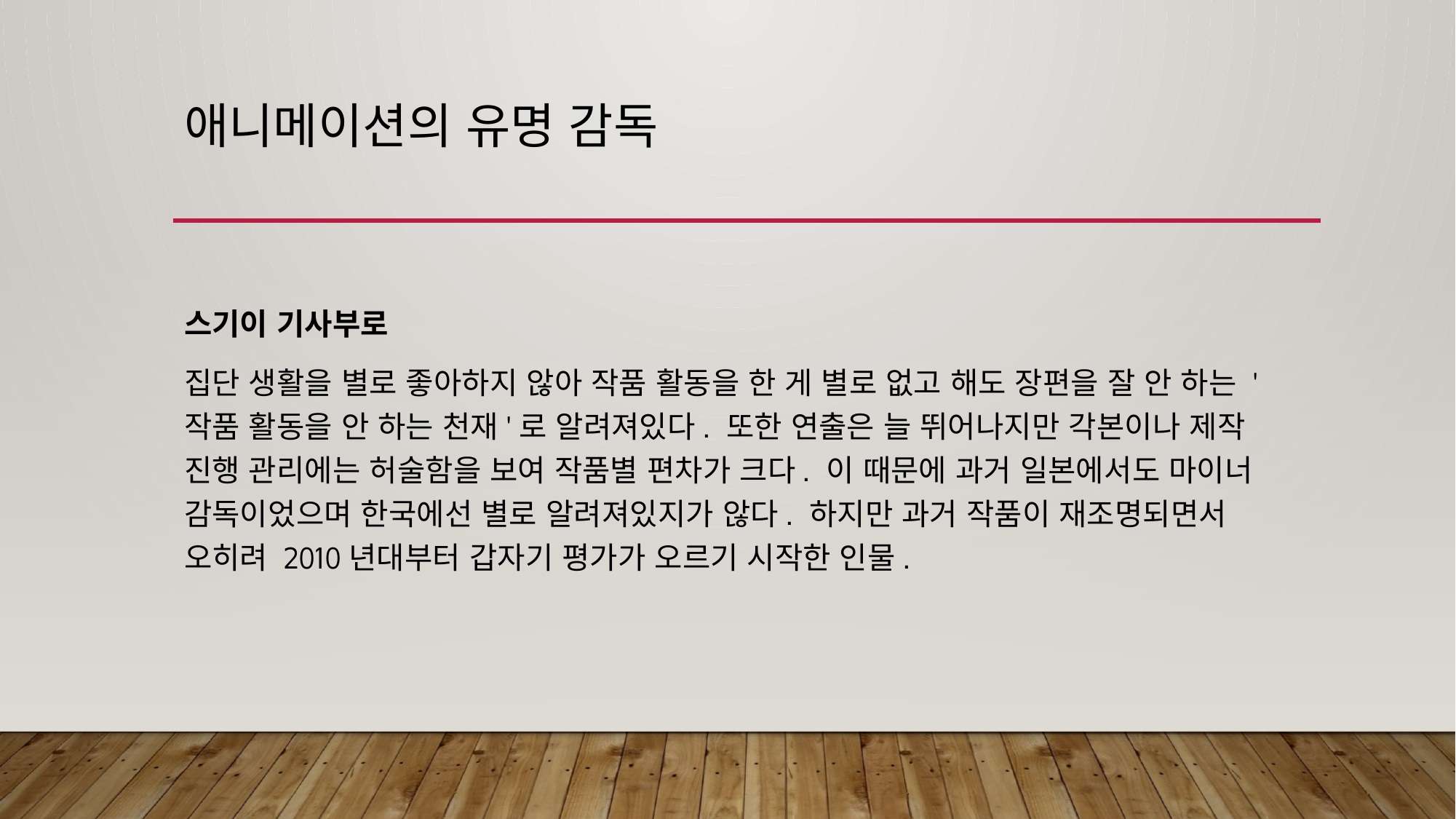

# 애니메이션의 유명 감독

스기이 기사부로
집단 생활을 별로 좋아하지 않아 작품 활동을 한 게 별로 없고 해도 장편을 잘 안 하는 '작품 활동을 안 하는 천재'로 알려져있다. 또한 연출은 늘 뛰어나지만 각본이나 제작 진행 관리에는 허술함을 보여 작품별 편차가 크다. 이 때문에 과거 일본에서도 마이너 감독이었으며 한국에선 별로 알려져있지가 않다. 하지만 과거 작품이 재조명되면서 오히려 2010년대부터 갑자기 평가가 오르기 시작한 인물.